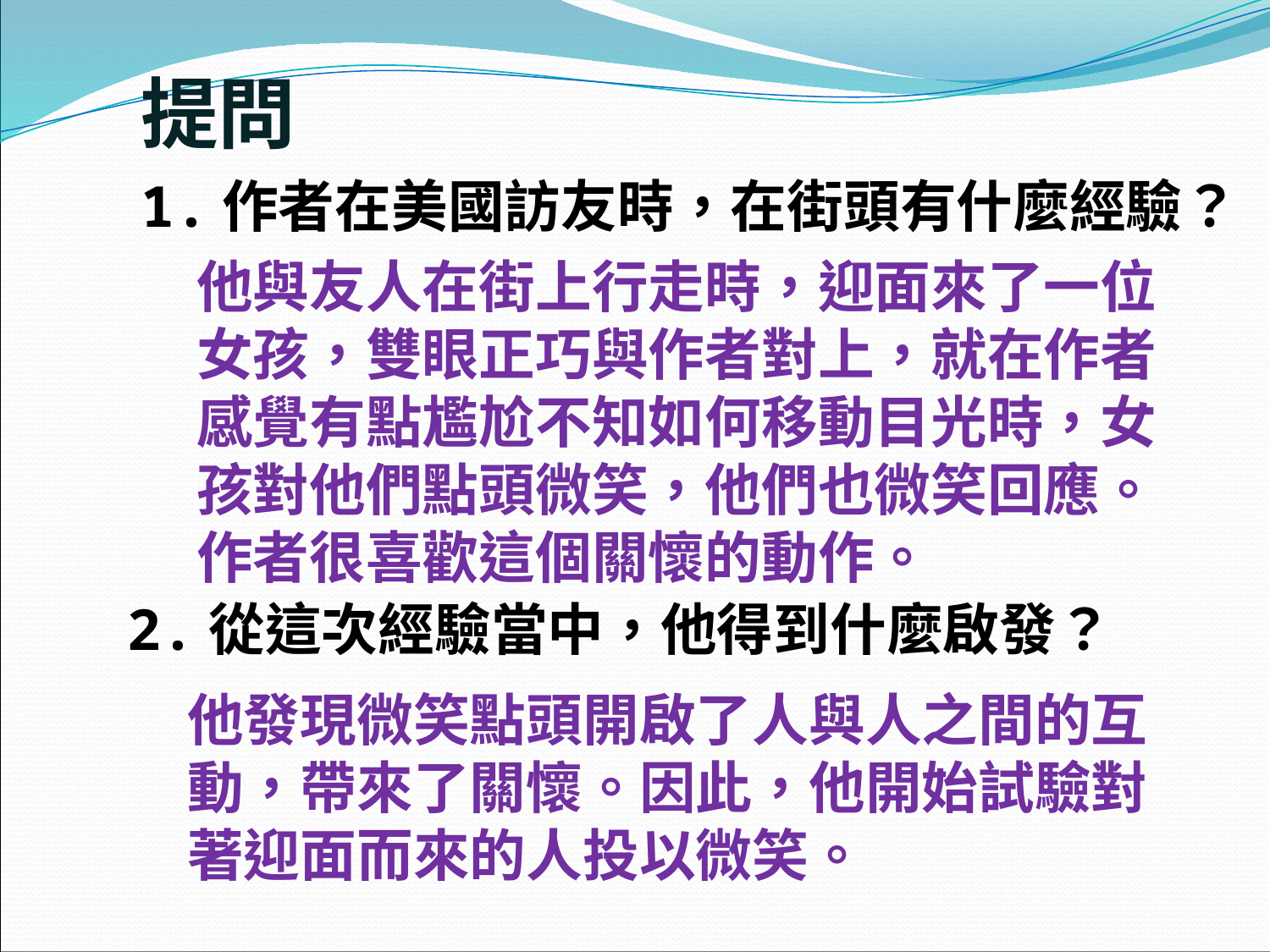

提問
1.作者在美國訪友時，在街頭有什麼經驗？
他與友人在街上行走時，迎面來了一位女孩，雙眼正巧與作者對上，就在作者感覺有點尷尬不知如何移動目光時，女孩對他們點頭微笑，他們也微笑回應。
作者很喜歡這個關懷的動作。
2.從這次經驗當中，他得到什麼啟發？
他發現微笑點頭開啟了人與人之間的互動，帶來了關懷。因此，他開始試驗對著迎面而來的人投以微笑。